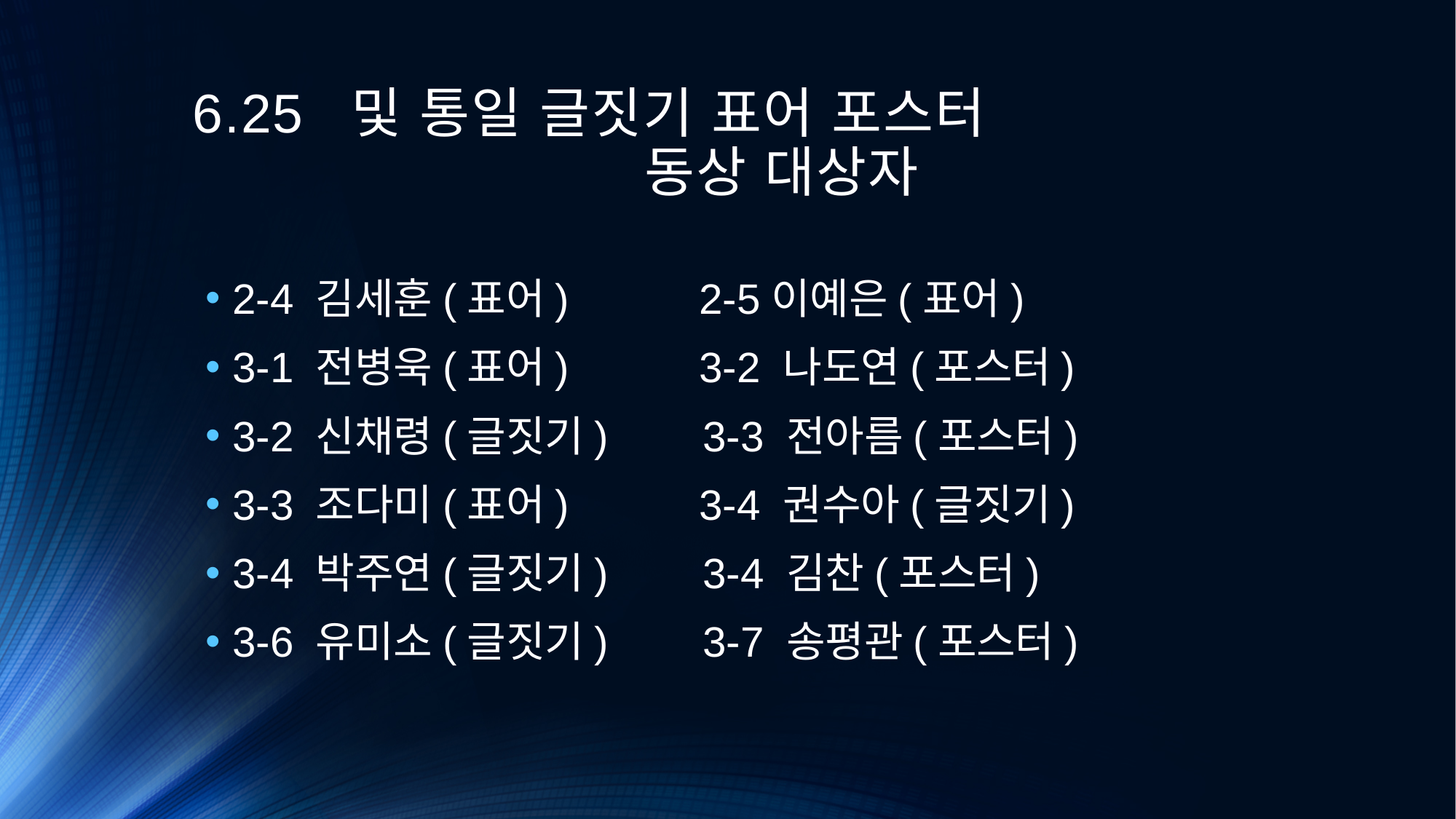

# 6.25  및 통일 글짓기 표어 포스터 동상 대상자
2-4 김세훈(표어)           2-5이예은(표어)
3-1 전병욱(표어)           3-2 나도연(포스터)
3-2 신채령(글짓기)        3-3 전아름(포스터)
3-3 조다미(표어)           3-4 권수아(글짓기)
3-4 박주연(글짓기)        3-4 김찬(포스터)
3-6 유미소(글짓기)        3-7 송평관(포스터)